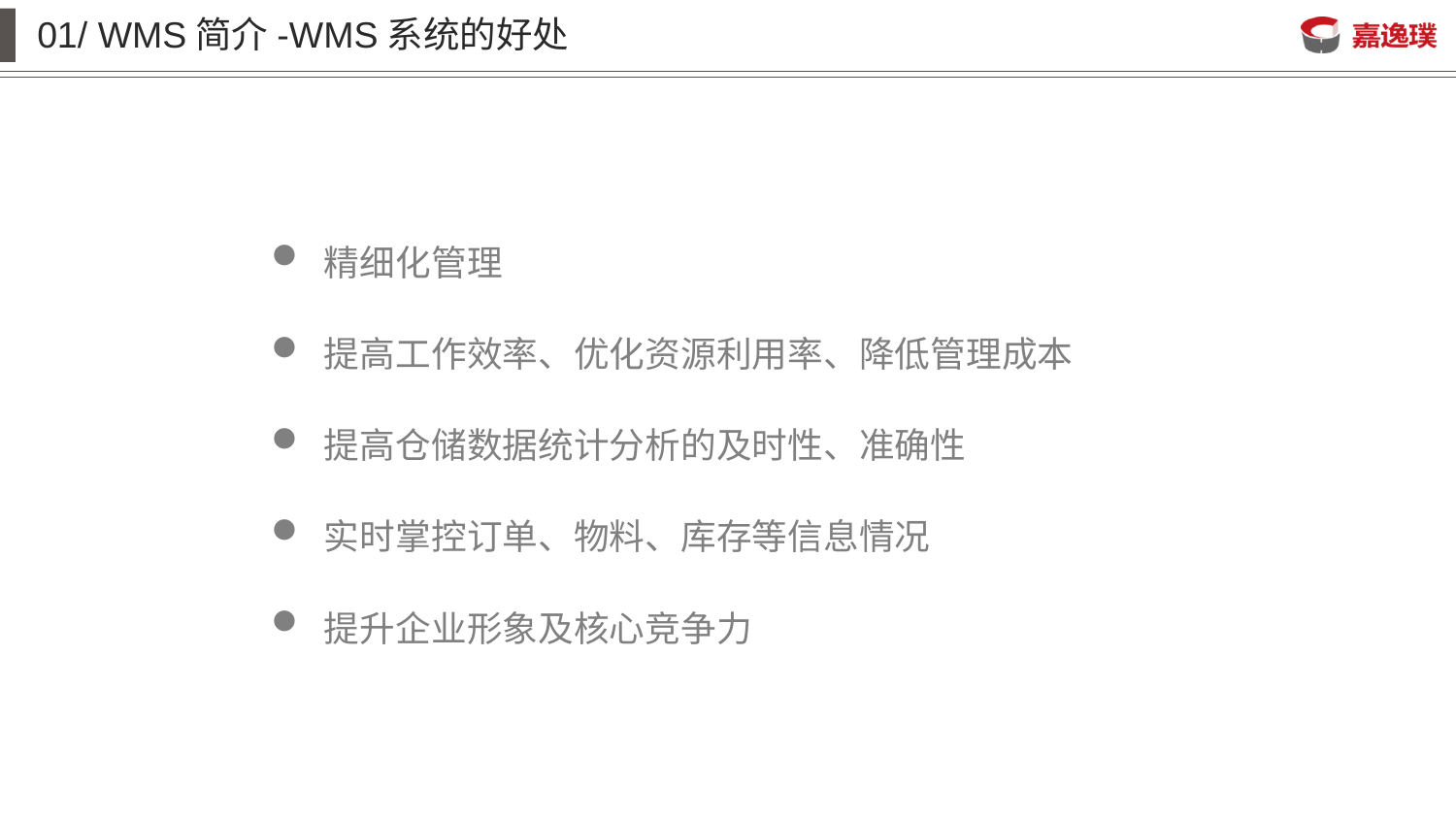

01/ WMS简介-WMS系统的好处
 精细化管理

 提高工作效率、优化资源利用率、降低管理成本

 提高仓储数据统计分析的及时性、准确性

 实时掌控订单、物料、库存等信息情况

 提升企业形象及核心竞争力